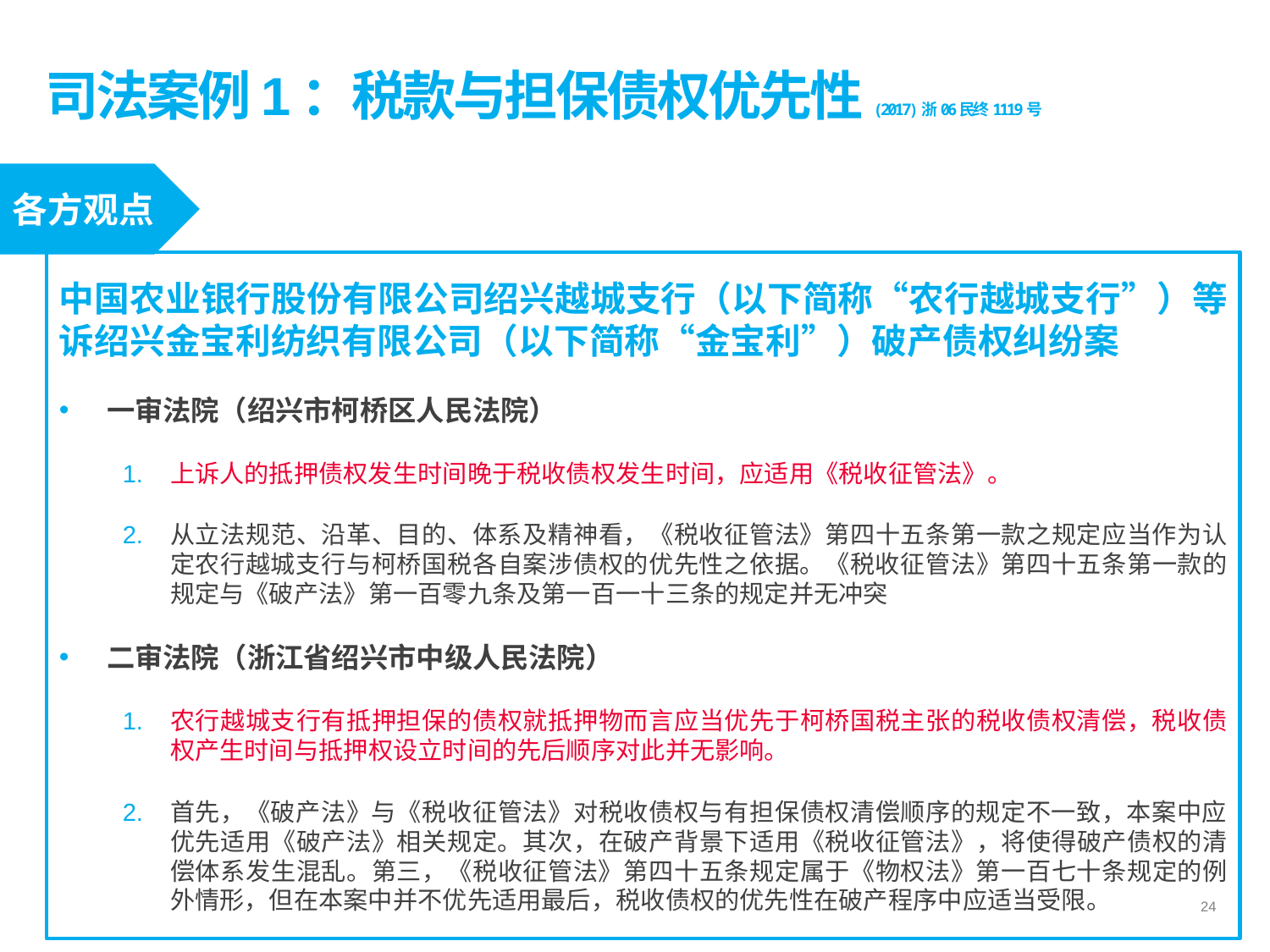

# 司法案例1：税款与担保债权优先性(2017)浙06民终1119号
各方观点
中国农业银行股份有限公司绍兴越城支行（以下简称“农行越城支行”）等诉绍兴金宝利纺织有限公司（以下简称“金宝利”）破产债权纠纷案
一审法院（绍兴市柯桥区人民法院）
上诉人的抵押债权发生时间晚于税收债权发生时间，应适用《税收征管法》。
从立法规范、沿革、目的、体系及精神看，《税收征管法》第四十五条第一款之规定应当作为认定农行越城支行与柯桥国税各自案涉债权的优先性之依据。《税收征管法》第四十五条第一款的规定与《破产法》第一百零九条及第一百一十三条的规定并无冲突
二审法院（浙江省绍兴市中级人民法院）
农行越城支行有抵押担保的债权就抵押物而言应当优先于柯桥国税主张的税收债权清偿，税收债权产生时间与抵押权设立时间的先后顺序对此并无影响。
首先，《破产法》与《税收征管法》对税收债权与有担保债权清偿顺序的规定不一致，本案中应优先适用《破产法》相关规定。其次，在破产背景下适用《税收征管法》，将使得破产债权的清偿体系发生混乱。第三，《税收征管法》第四十五条规定属于《物权法》第一百七十条规定的例外情形，但在本案中并不优先适用最后，税收债权的优先性在破产程序中应适当受限。
24